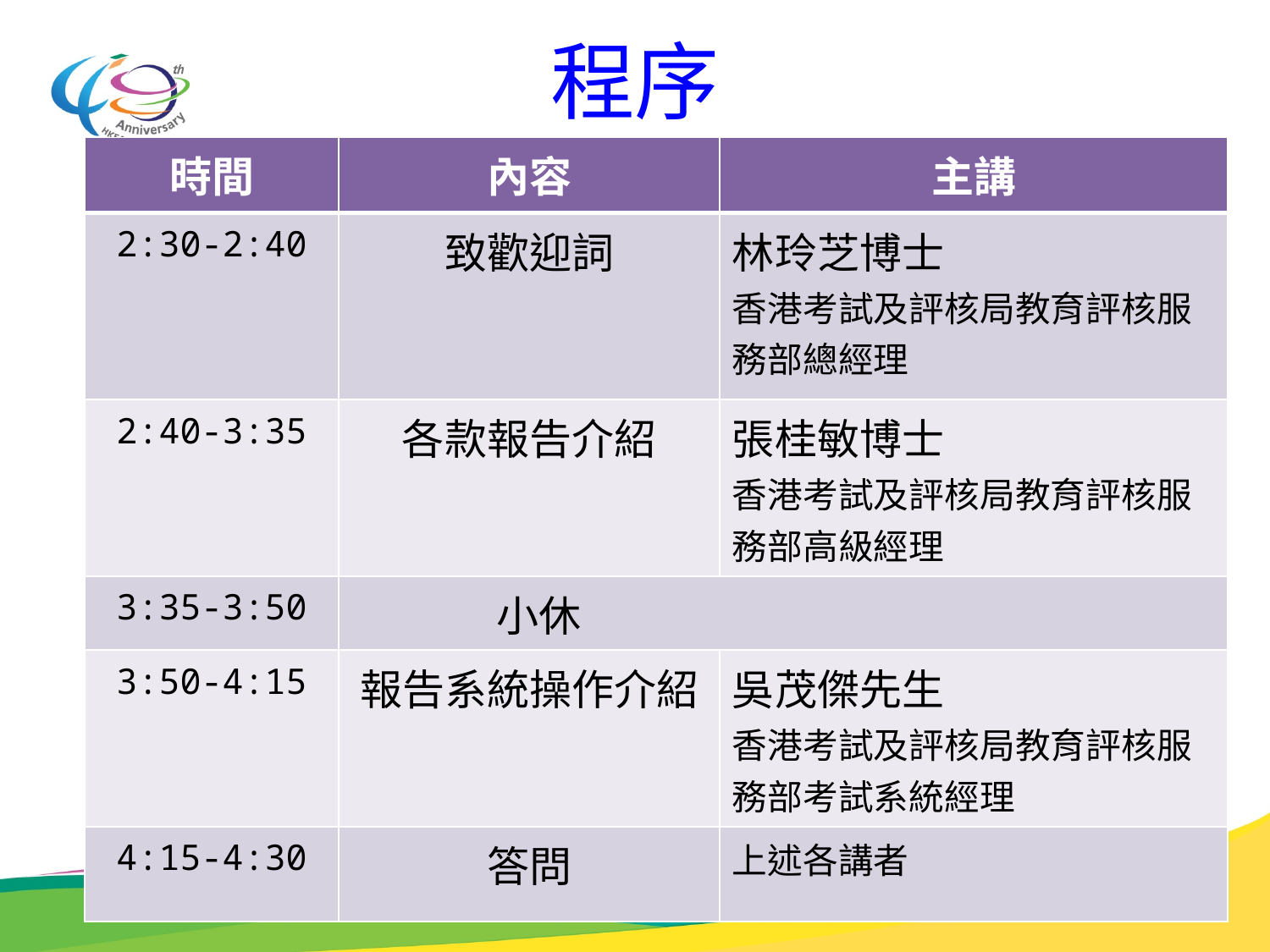

# 程序
| 時間 | 內容 | 主講 |
| --- | --- | --- |
| 2:30-2:40 | 致歡迎詞 | 林玲芝博士 香港考試及評核局教育評核服務部總經理 |
| 2:40-3:35 | 各款報告介紹 | 張桂敏博士 香港考試及評核局教育評核服務部高級經理 |
| 3:35-3:50 | 小休 |  |
| 3:50-4:15 | 報告系統操作介紹 | 吳茂傑先生 香港考試及評核局教育評核服務部考試系統經理 |
| 4:15-4:30 | 答問 | 上述各講者 |